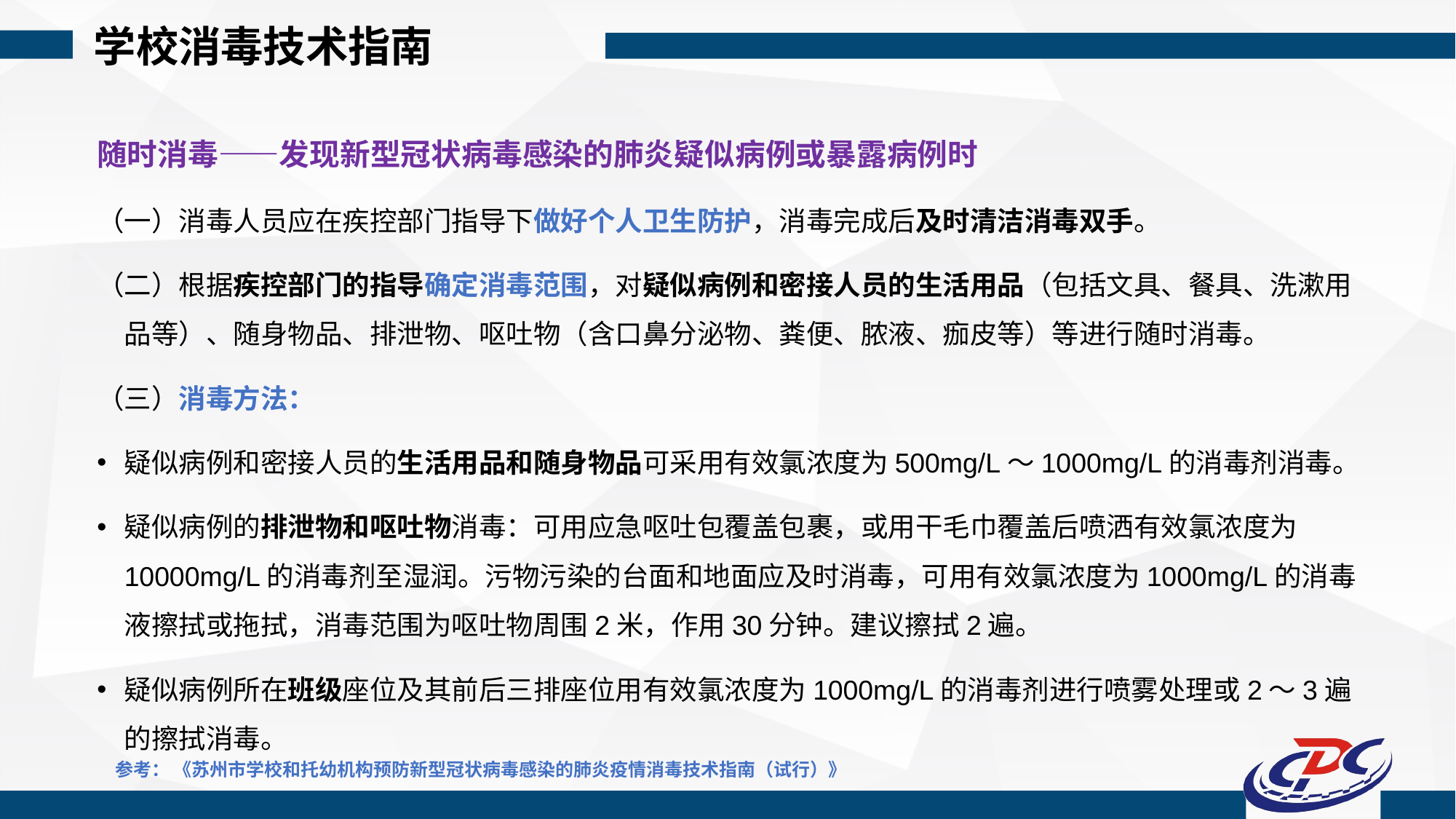

学校消毒技术指南

随时消毒——发现新型冠状病毒感染的肺炎疑似病例或暴露病例时
（一）消毒人员应在疾控部门指导下做好个人卫生防护，消毒完成后及时清洁消毒双手。
（二）根据疾控部门的指导确定消毒范围，对疑似病例和密接人员的生活用品（包括文具、餐具、洗漱用品等）、随身物品、排泄物、呕吐物（含口鼻分泌物、粪便、脓液、痂皮等）等进行随时消毒。
（三）消毒方法：
疑似病例和密接人员的生活用品和随身物品可采用有效氯浓度为500mg/L～1000mg/L的消毒剂消毒。
疑似病例的排泄物和呕吐物消毒：可用应急呕吐包覆盖包裹，或用干毛巾覆盖后喷洒有效氯浓度为10000mg/L的消毒剂至湿润。污物污染的台面和地面应及时消毒，可用有效氯浓度为1000mg/L的消毒液擦拭或拖拭，消毒范围为呕吐物周围2米，作用30分钟。建议擦拭2遍。
疑似病例所在班级座位及其前后三排座位用有效氯浓度为1000mg/L的消毒剂进行喷雾处理或2～3遍的擦拭消毒。
参考： 《苏州市学校和托幼机构预防新型冠状病毒感染的肺炎疫情消毒技术指南（试行）》